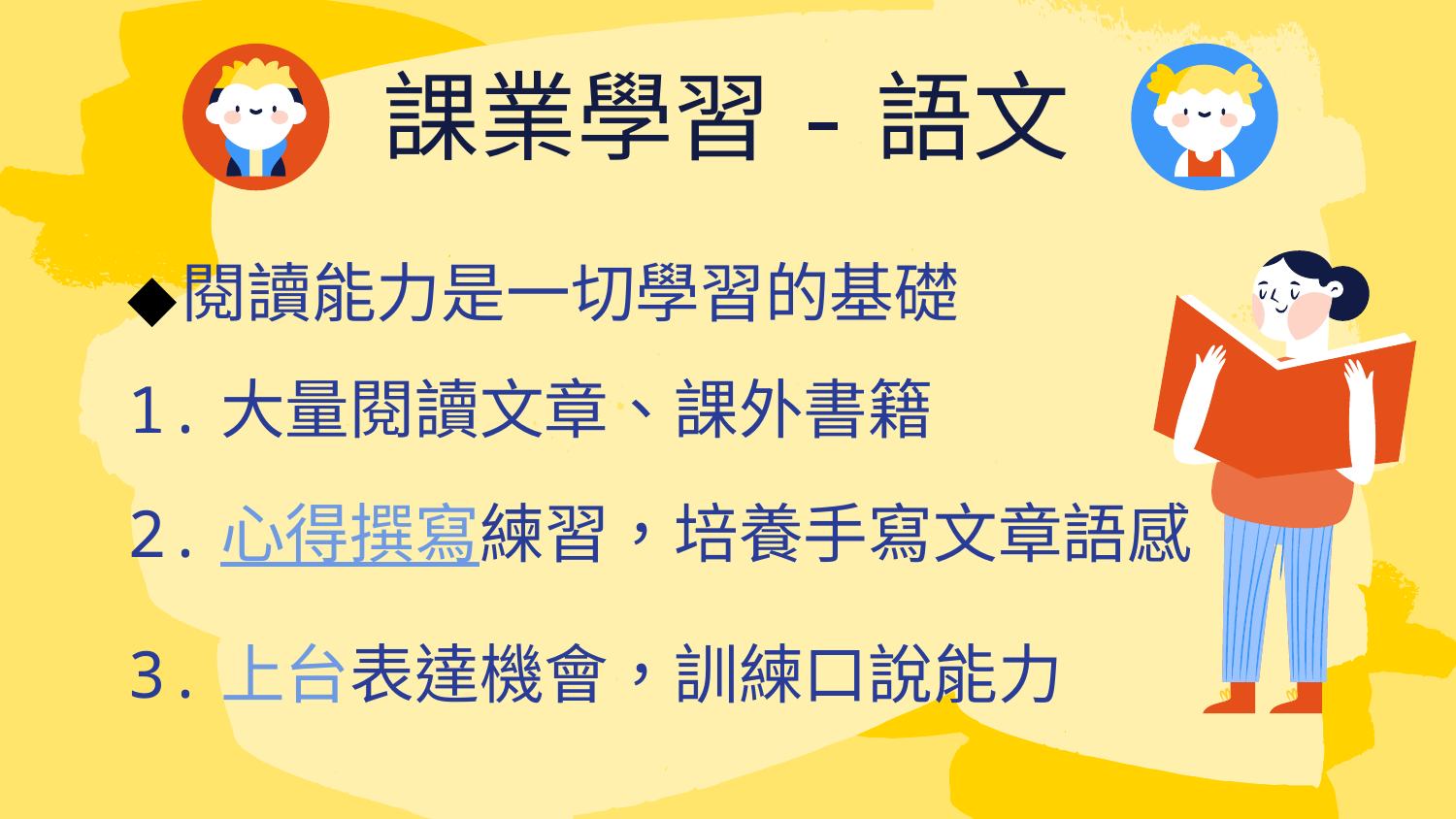

課業學習-語文

閱讀能力是一切學習的基礎
1.大量閱讀文章、課外書籍
2.心得撰寫練習，培養手寫文章語感
3.上台表達機會，訓練口說能力